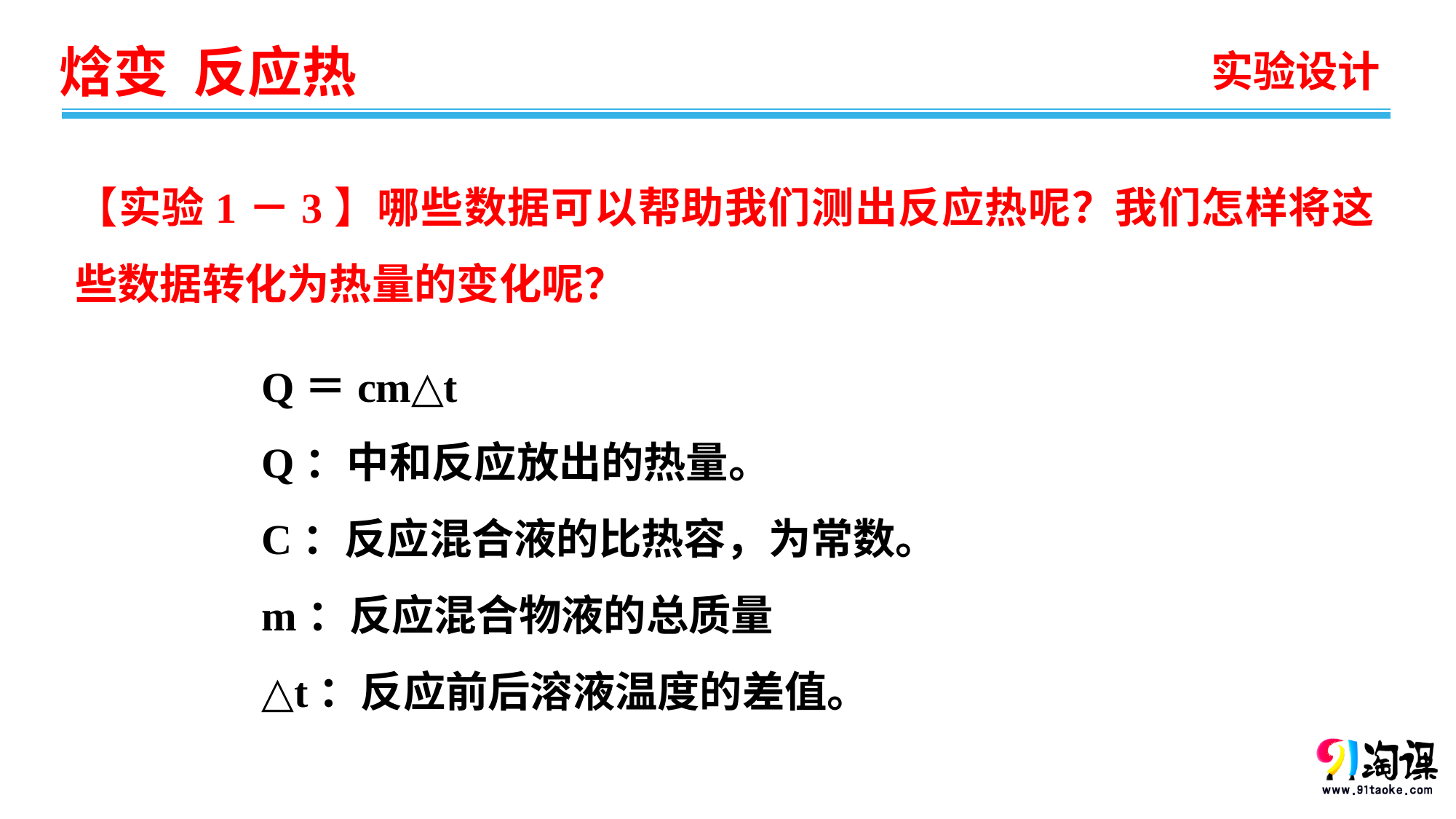

实验设计
【实验1－3】哪些数据可以帮助我们测出反应热呢？我们怎样将这些数据转化为热量的变化呢？
Q＝cm△t
Q：中和反应放出的热量。
C：反应混合液的比热容，为常数。
m：反应混合物液的总质量
△t：反应前后溶液温度的差值。